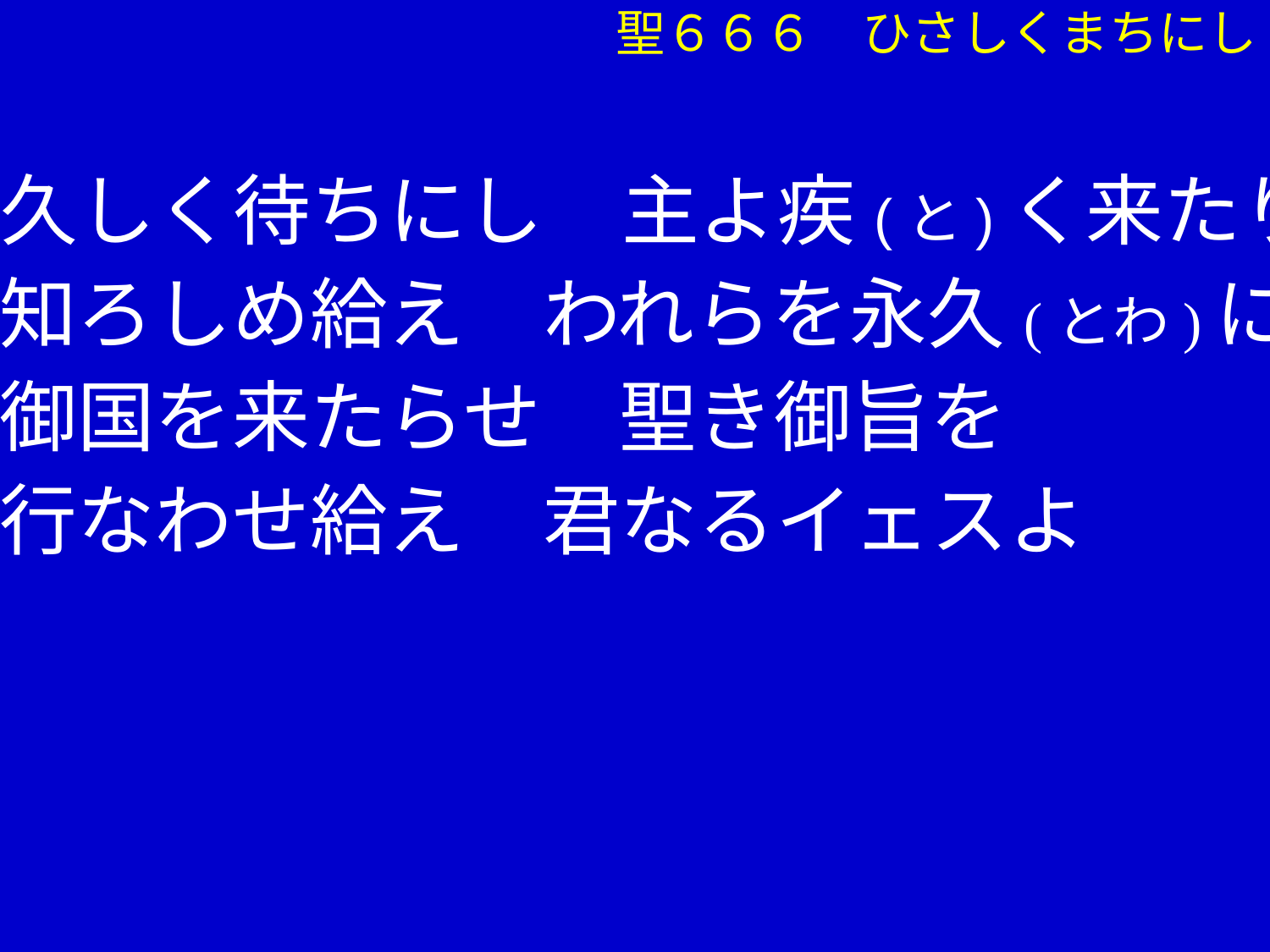

聖６６６　ひさしくまちにし
③久しく待ちにし　主よ疾(と)く来たり
　 知ろしめ給え　われらを永久(とわ)に
　 御国を来たらせ　聖き御旨を
　 行なわせ給え　君なるイェスよ